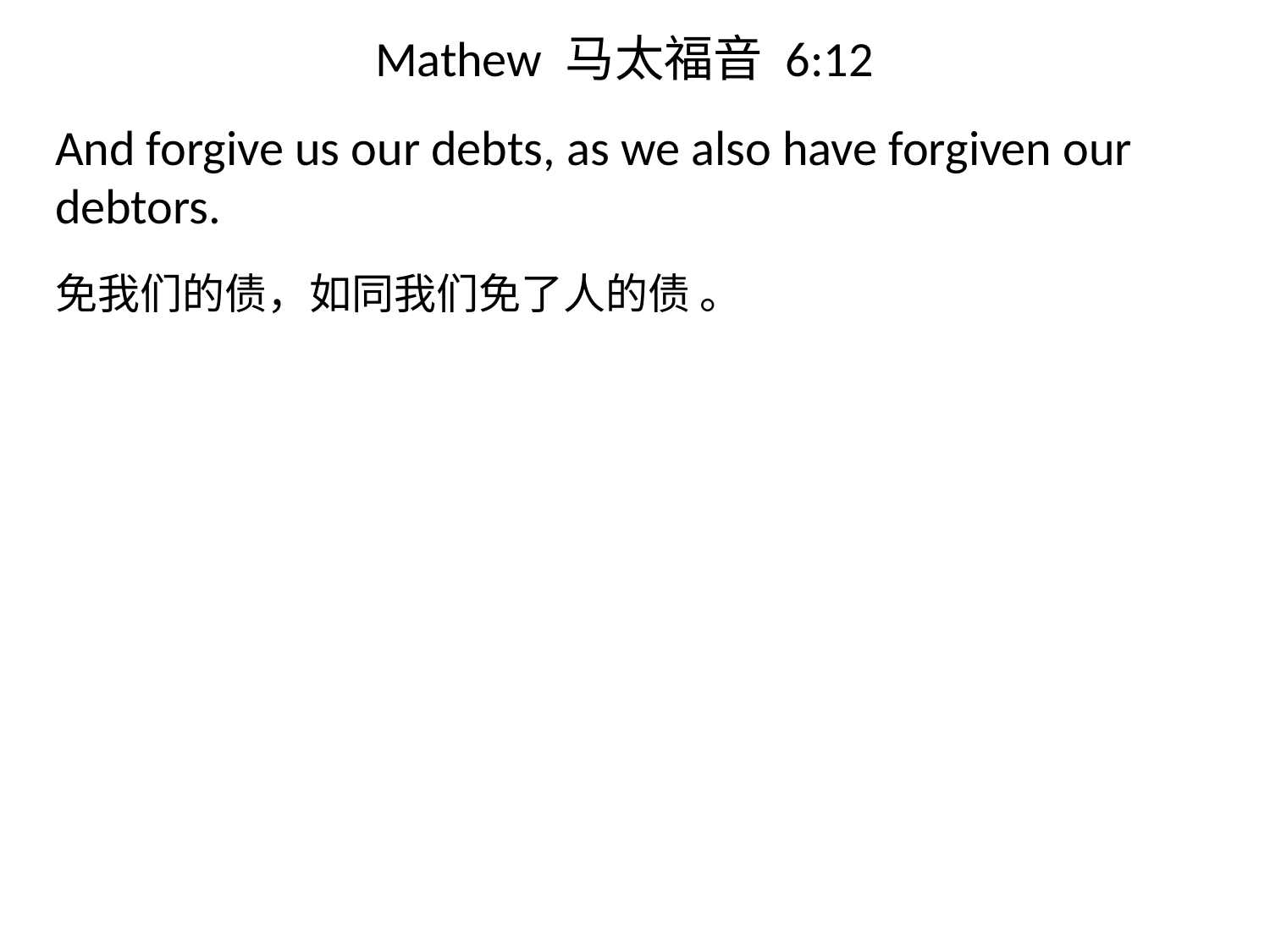

# Mathew 马太福音 6:12

And forgive us our debts, as we also have forgiven our debtors.

免我们的债，如同我们免了人的债 。